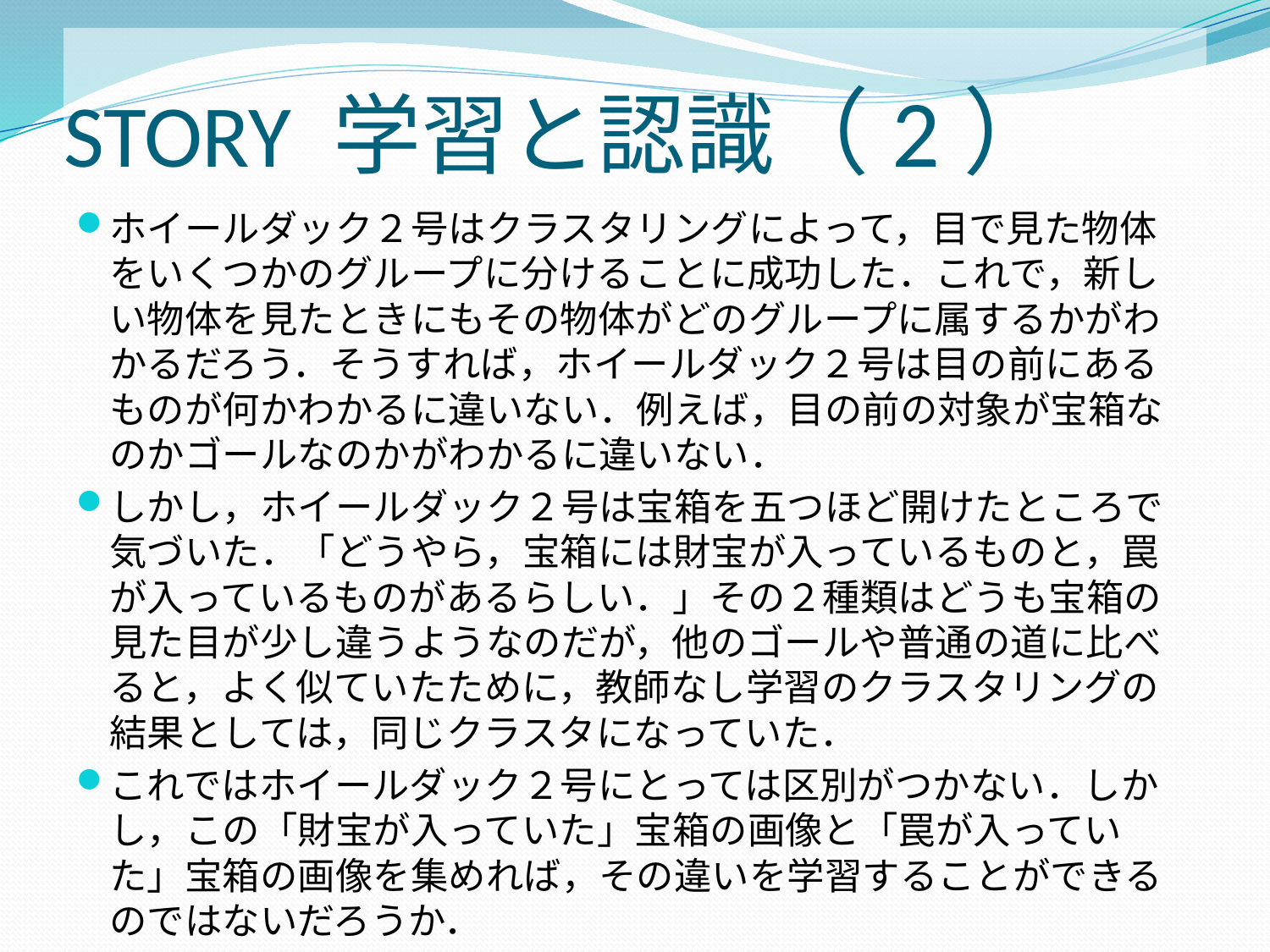

# STORY 学習と認識（2）
ホイールダック２号はクラスタリングによって，目で見た物体をいくつかのグループに分けることに成功した．これで，新しい物体を見たときにもその物体がどのグループに属するかがわかるだろう．そうすれば，ホイールダック２号は目の前にあるものが何かわかるに違いない．例えば，目の前の対象が宝箱なのかゴールなのかがわかるに違いない．
しかし，ホイールダック２号は宝箱を五つほど開けたところで気づいた．「どうやら，宝箱には財宝が入っているものと，罠が入っているものがあるらしい．」その２種類はどうも宝箱の見た目が少し違うようなのだが，他のゴールや普通の道に比べると，よく似ていたために，教師なし学習のクラスタリングの結果としては，同じクラスタになっていた．
これではホイールダック２号にとっては区別がつかない．しかし，この「財宝が入っていた」宝箱の画像と「罠が入っていた」宝箱の画像を集めれば，その違いを学習することができるのではないだろうか．